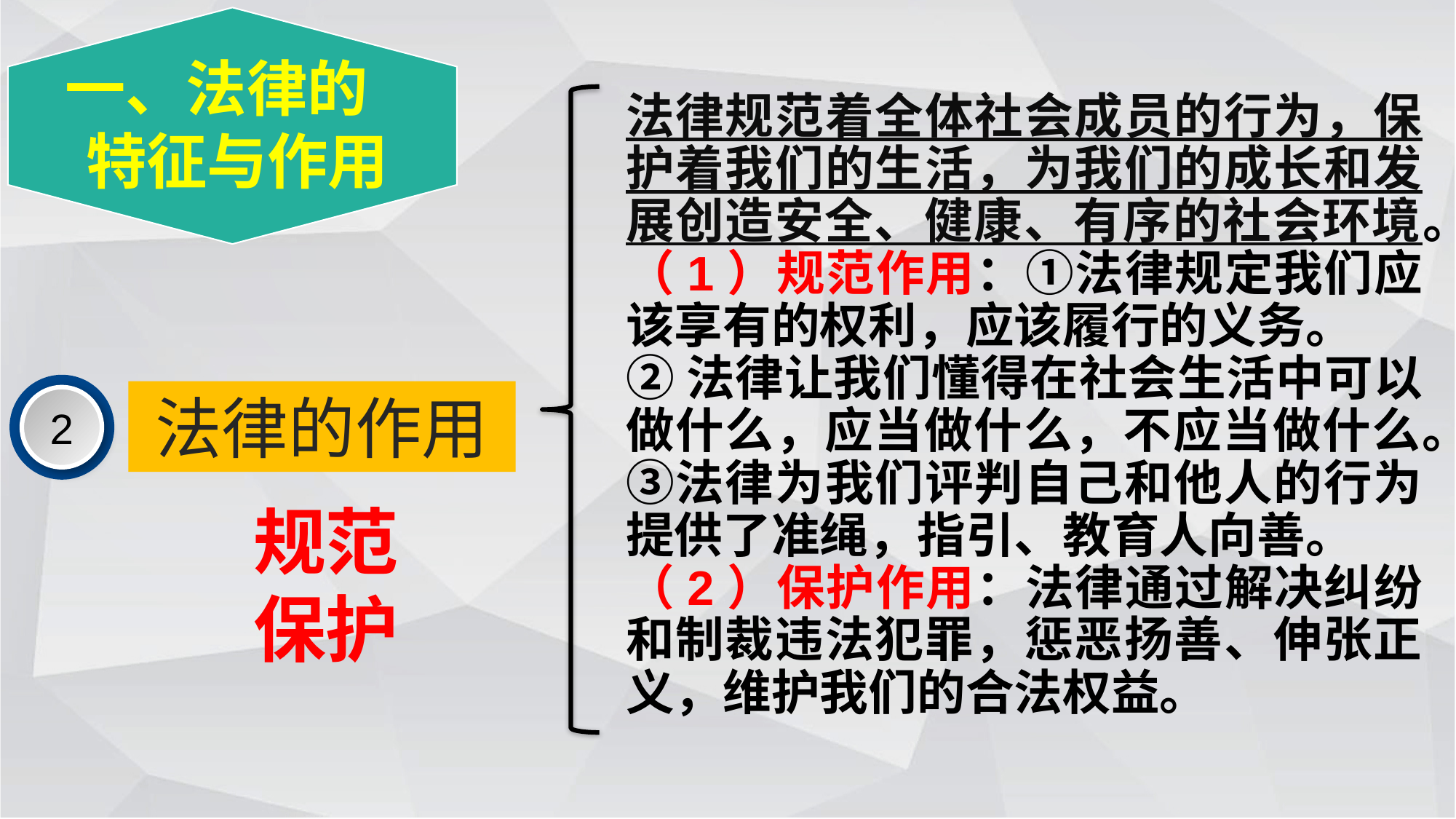

一、法律的
    特征与作用

法律规范着全体社会成员的行为，保护着我们的生活，为我们的成长和发展创造安全、健康、有序的社会环境。
（1）规范作用：①法律规定我们应该享有的权利，应该履行的义务。
②法律让我们懂得在社会生活中可以做什么，应当做什么，不应当做什么。③法律为我们评判自己和他人的行为提供了准绳，指引、教育人向善。
（2）保护作用：法律通过解决纠纷和制裁违法犯罪，惩恶扬善、伸张正义，维护我们的合法权益。

2
法律的作用
规范
保护